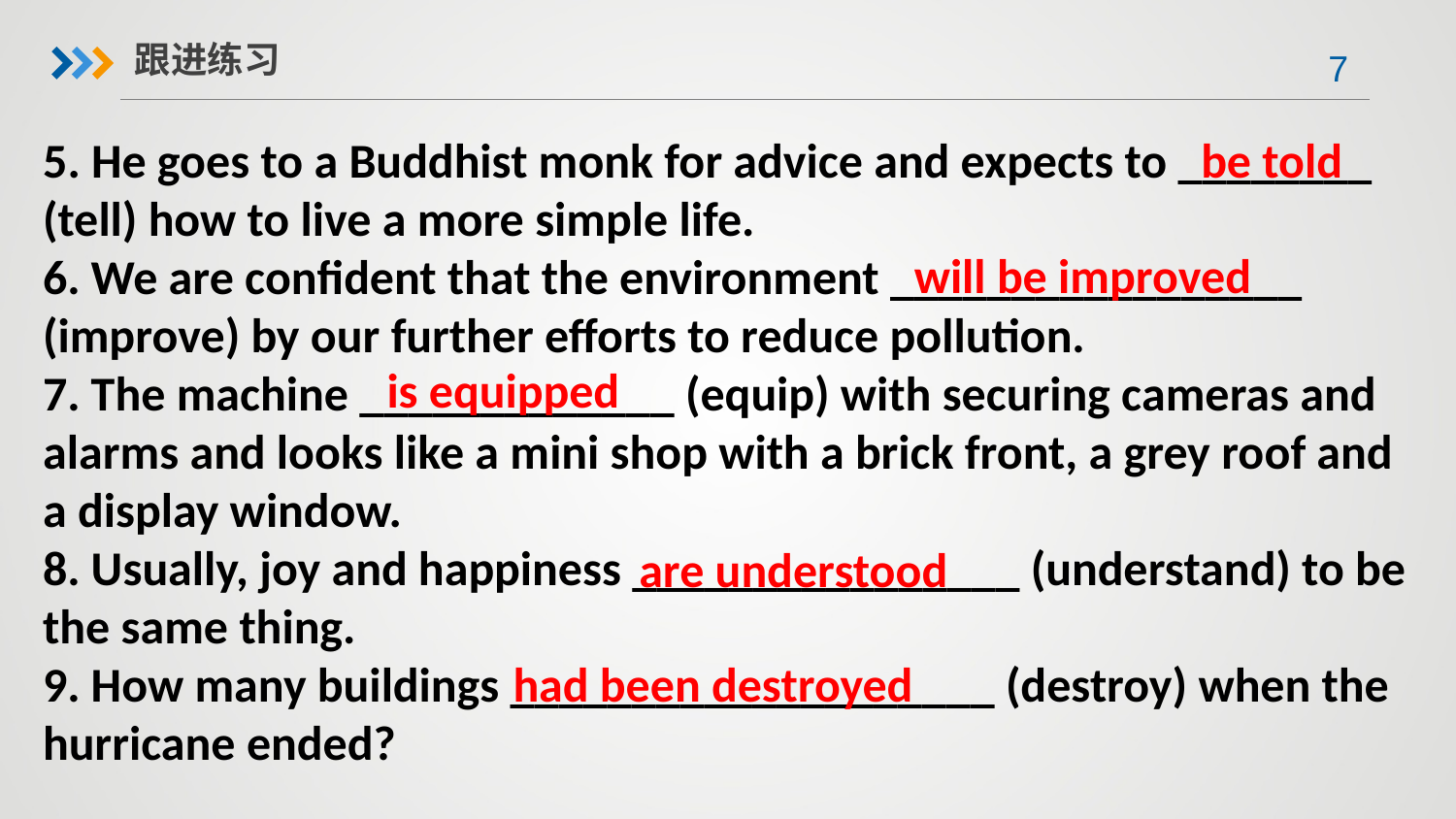

跟进练习
5. He goes to a Buddhist monk for advice and expects to ________ (tell) how to live a more simple life.
6. We are confident that the environment _________________ (improve) by our further efforts to reduce pollution.
7. The machine _____________ (equip) with securing cameras and alarms and looks like a mini shop with a brick front, a grey roof and a display window.
8. Usually, joy and happiness ________________ (understand) to be the same thing.
9. How many buildings ____________________ (destroy) when the hurricane ended?
be told
will be improved
is equipped
are understood
had been destroyed